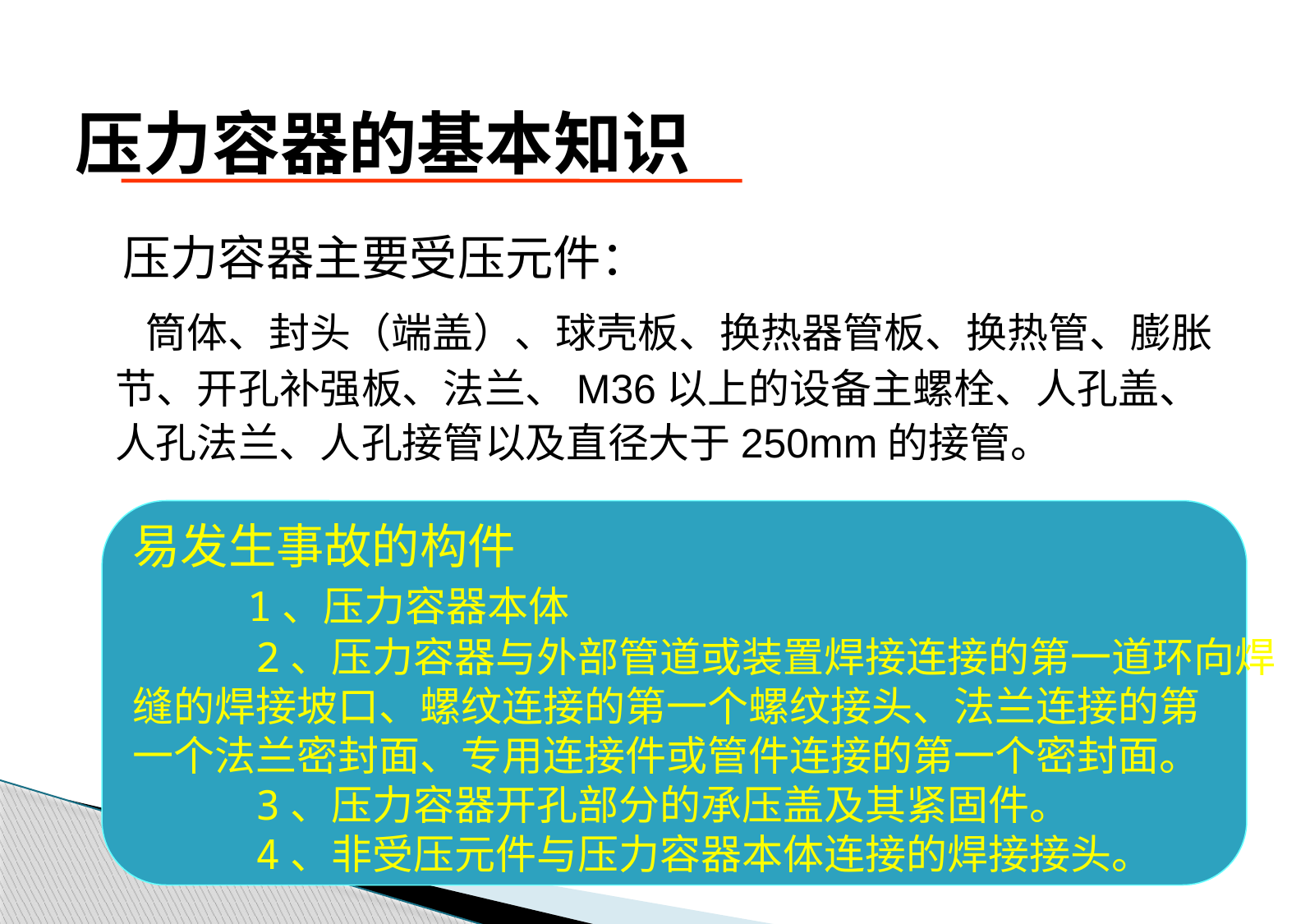

# 压力容器的基本知识

  压力容器主要受压元件：
     筒体、封头（端盖）、球壳板、换热器管板、换热管、膨胀节、开孔补强板、法兰、M36以上的设备主螺栓、人孔盖、人孔法兰、人孔接管以及直径大于250mm的接管。

易发生事故的构件
    1、压力容器本体
     2、压力容器与外部管道或装置焊接连接的第一道环向焊
缝的焊接坡口、螺纹连接的第一个螺纹接头、法兰连接的第
一个法兰密封面、专用连接件或管件连接的第一个密封面。
     3、压力容器开孔部分的承压盖及其紧固件。
     4、非受压元件与压力容器本体连接的焊接接头。